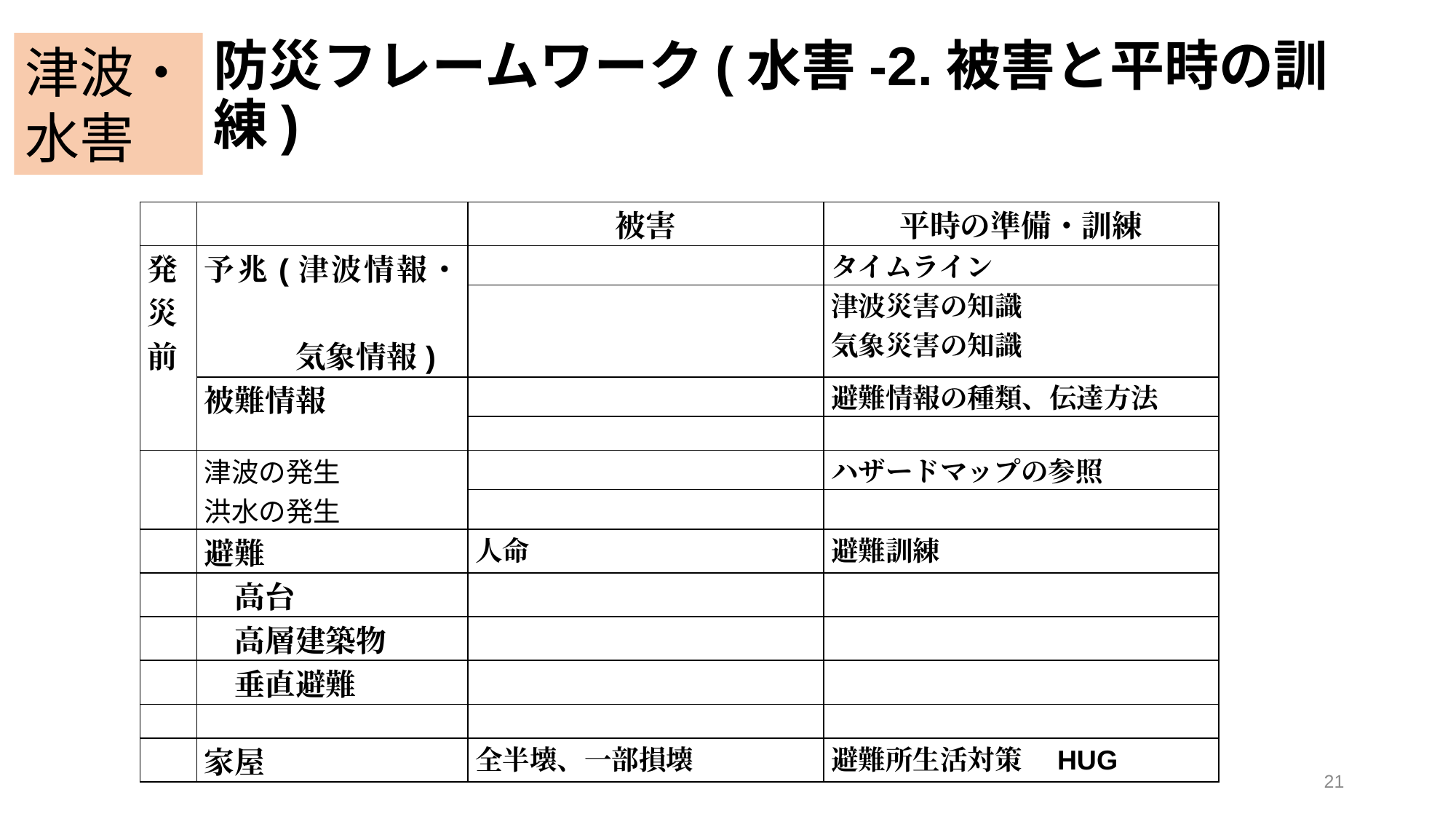

津波・水害
防災フレームワーク(水害-2.被害と平時の訓練)
|  |  | 被害 | 平時の準備・訓練 |
| --- | --- | --- | --- |
| 発災前 | 予兆(津波情報・　 　　　気象情報) |  | タイムライン |
|  |  |  | 津波災害の知識 気象災害の知識 |
|  | 被難情報 |  | 避難情報の種類、伝達方法 |
|  |  |  |  |
|  | 津波の発生 洪水の発生 |  | ハザードマップの参照 |
|  |  |  |  |
|  | 避難 | 人命 | 避難訓練 |
|  | 高台 |  |  |
|  | 高層建築物 |  |  |
|  | 垂直避難 |  |  |
|  |  |  |  |
|  | 家屋 | 全半壊、一部損壊 | 避難所生活対策　HUG |
21